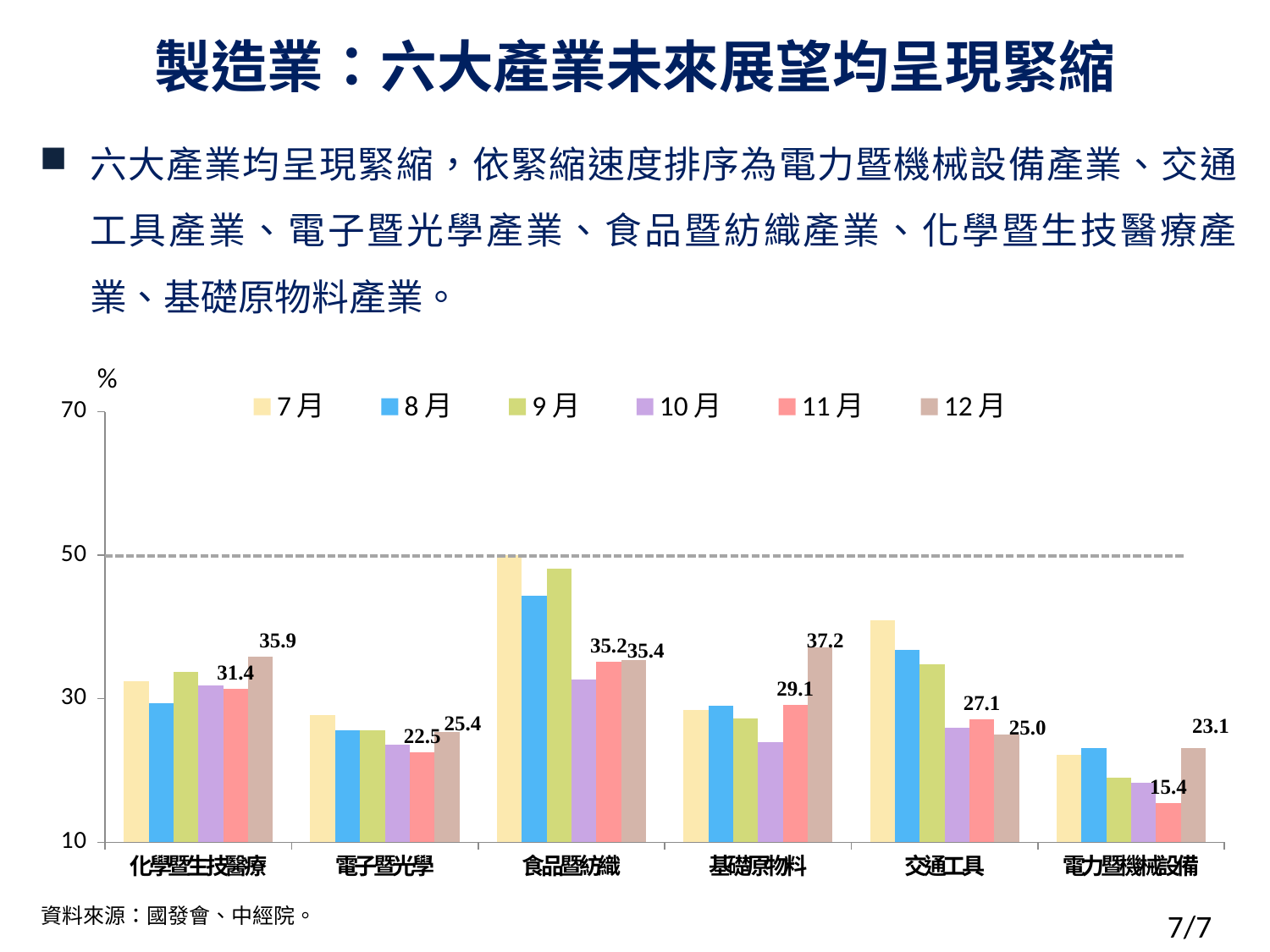

# 製造業：六大產業未來展望均呈現緊縮
六大產業均呈現緊縮，依緊縮速度排序為電力暨機械設備產業、交通工具產業、電子暨光學產業、食品暨紡織產業、化學暨生技醫療產業、基礎原物料產業。

### Chart

| Category | 7月 | 8月 | 9月 | 10月 | 11月 | 12月 |
|---|---|---|---|---|---|---|
| 化學暨生技醫療 | 32.4 | 29.4 | 33.8 | 31.8 | 31.4 | 35.9 |
| 電子暨光學 | 27.7 | 25.6 | 25.6 | 23.6 | 22.5 | 25.4 |
| 食品暨紡織 | 50.0 | 44.4 | 48.1 | 32.7 | 35.2 | 35.4 |
| 基礎原物料 | 28.4 | 29.0 | 27.2 | 23.9 | 29.1 | 37.2 |
| 交通工具 | 40.9 | 36.8 | 34.8 | 26.0 | 27.1 | 25.0 |
| 電力暨機械設備 | 22.2 | 23.1 | 19.0 | 18.3 | 15.4 | 23.1 |
%
資料來源：國發會、中經院。